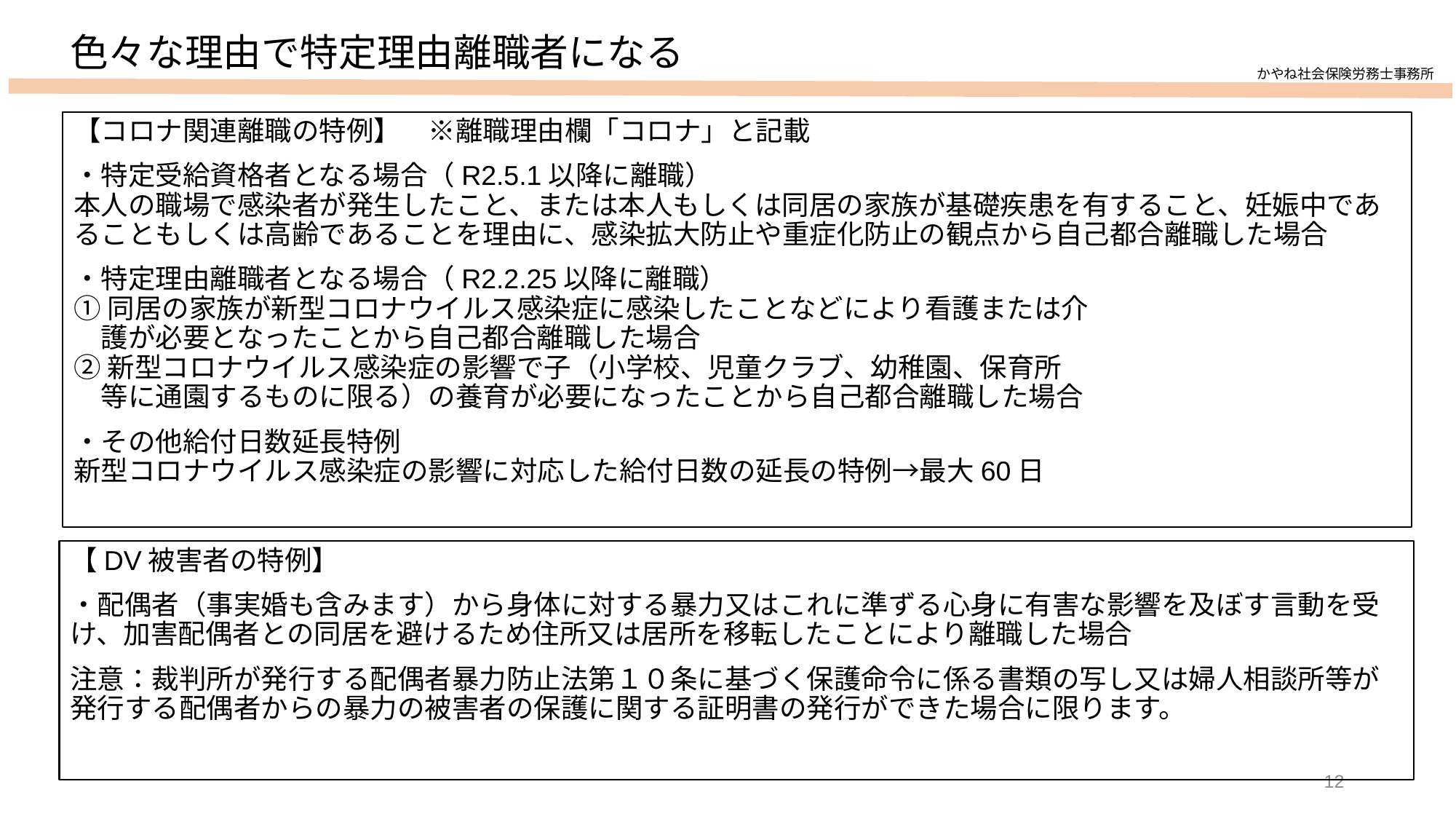

# 色々な理由で特定理由離職者になる
かやね社会保険労務士事務所
【コロナ関連離職の特例】　※離職理由欄「コロナ」と記載
・特定受給資格者となる場合（R2.5.1以降に離職）
本人の職場で感染者が発生したこと、または本人もしくは同居の家族が基礎疾患を有すること、妊娠中であることもしくは高齢であることを理由に、感染拡大防止や重症化防止の観点から自己都合離職した場合
・特定理由離職者となる場合（R2.2.25以降に離職）
①同居の家族が新型コロナウイルス感染症に感染したことなどにより看護または介
　護が必要となったことから自己都合離職した場合
②新型コロナウイルス感染症の影響で子（小学校、児童クラブ、幼稚園、保育所
　等に通園するものに限る）の養育が必要になったことから自己都合離職した場合
・その他給付日数延長特例
新型コロナウイルス感染症の影響に対応した給付日数の延長の特例→最大60日
【DV被害者の特例】
・配偶者（事実婚も含みます）から身体に対する暴力又はこれに準ずる心身に有害な影響を及ぼす言動を受け、加害配偶者との同居を避けるため住所又は居所を移転したことにより離職した場合
注意：裁判所が発行する配偶者暴力防止法第１０条に基づく保護命令に係る書類の写し又は婦人相談所等が発行する配偶者からの暴力の被害者の保護に関する証明書の発行ができた場合に限ります。
12